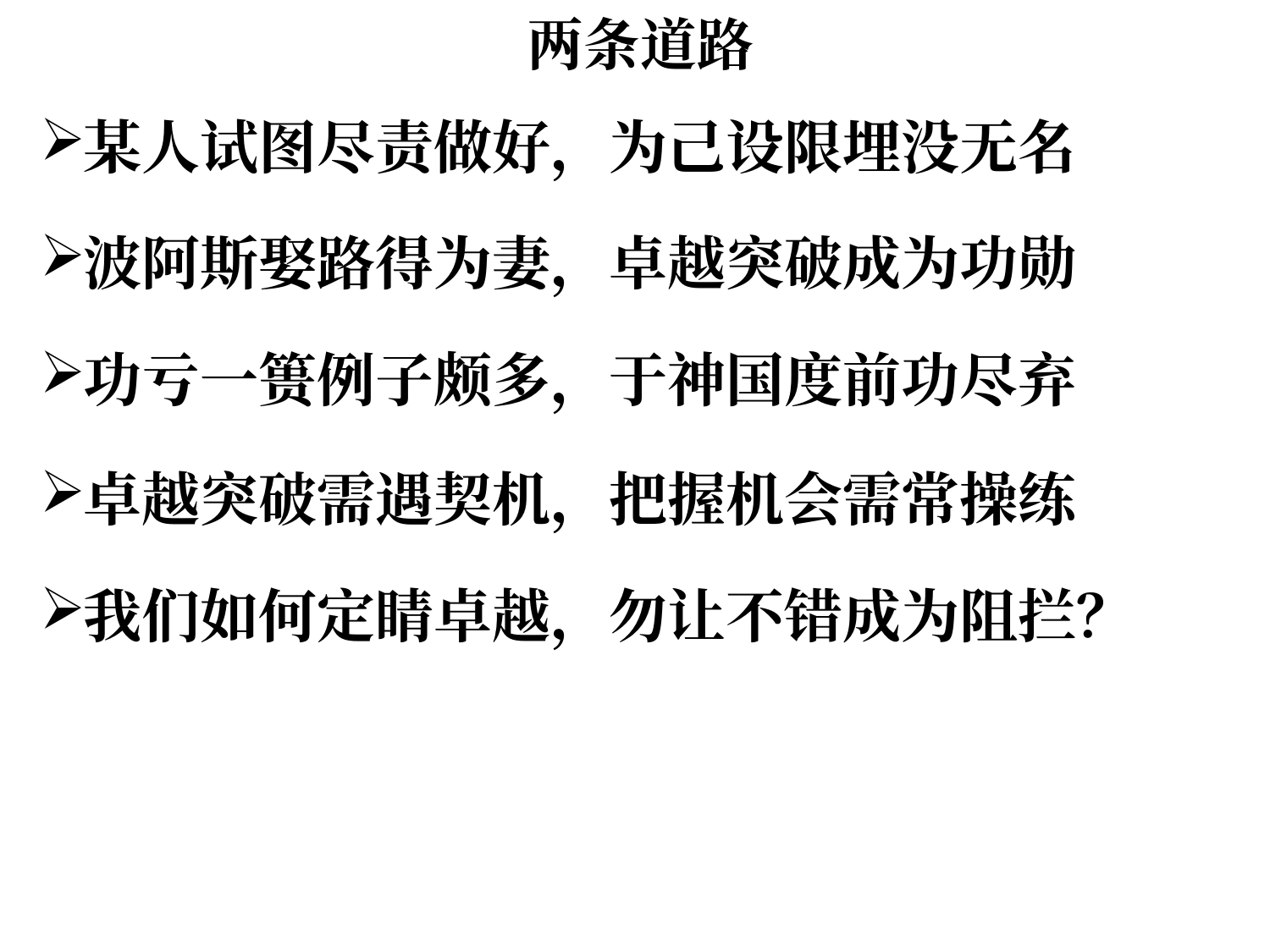

# 两条道路
某人试图尽责做好，为己设限埋没无名

波阿斯娶路得为妻，卓越突破成为功勋

功亏一篑例子颇多，于神国度前功尽弃

卓越突破需遇契机，把握机会需常操练

我们如何定睛卓越，勿让不错成为阻拦？